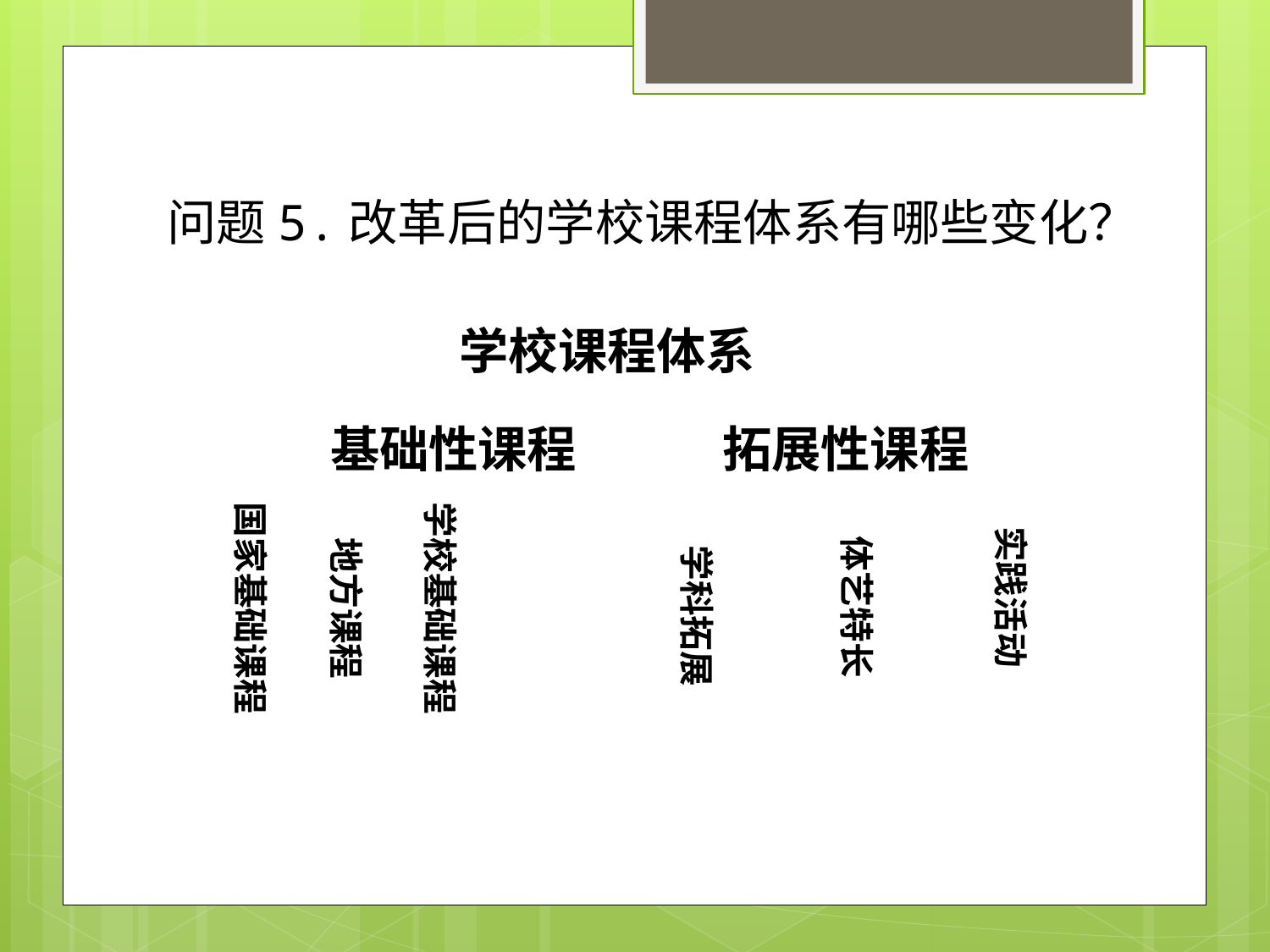

问题5.改革后的学校课程体系有哪些变化？
                         学校课程体系
基础性课程             拓展性课程

体艺特长
实践活动
国家基础课程
地方课程
学校基础课程
学科拓展